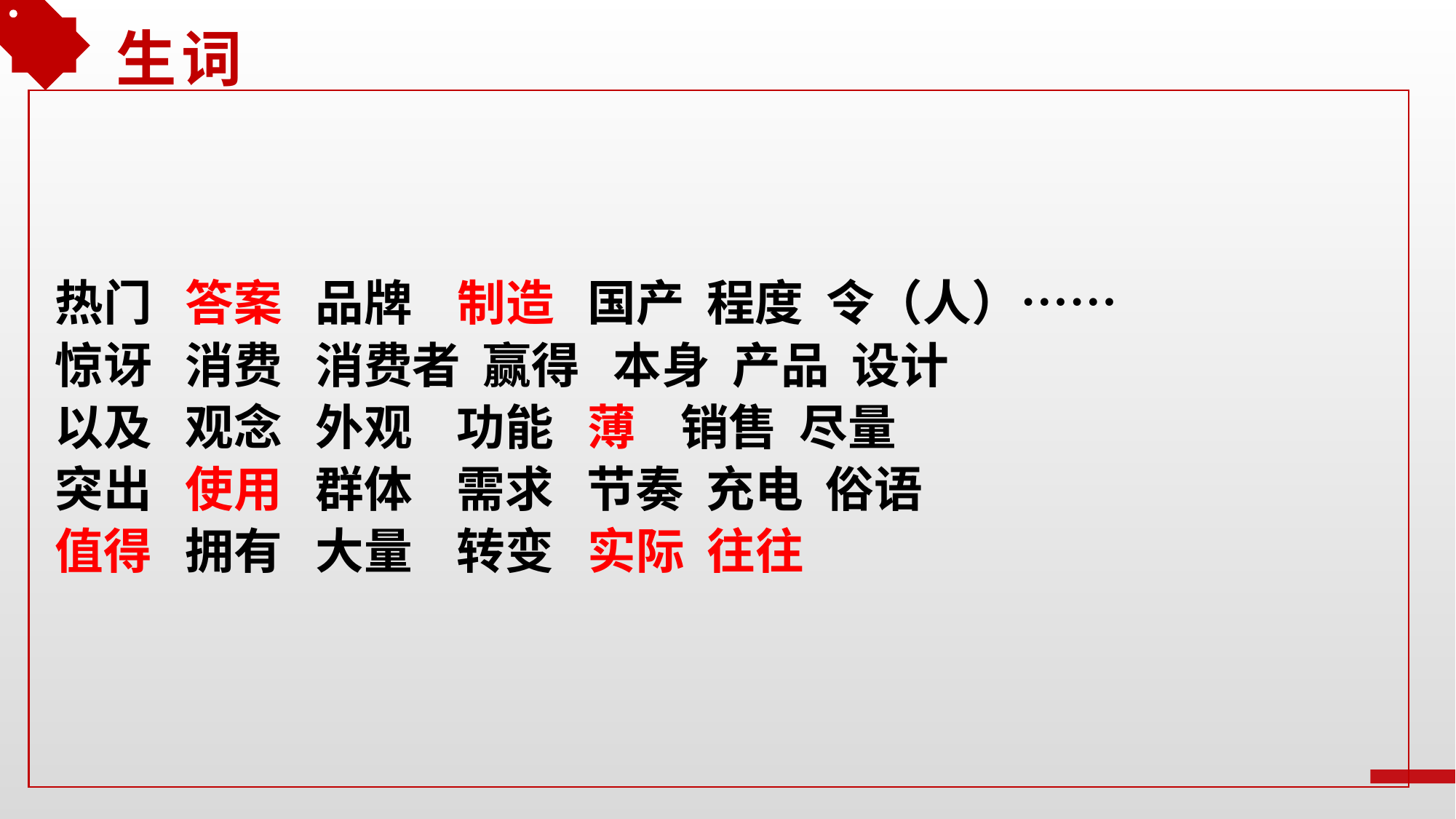

生词

热门   答案   品牌    制造   国产  程度  令（人）……
惊讶   消费   消费者  赢得   本身  产品  设计
以及   观念   外观    功能   薄    销售  尽量
突出   使用   群体    需求   节奏  充电  俗语
值得   拥有   大量    转变   实际  往往